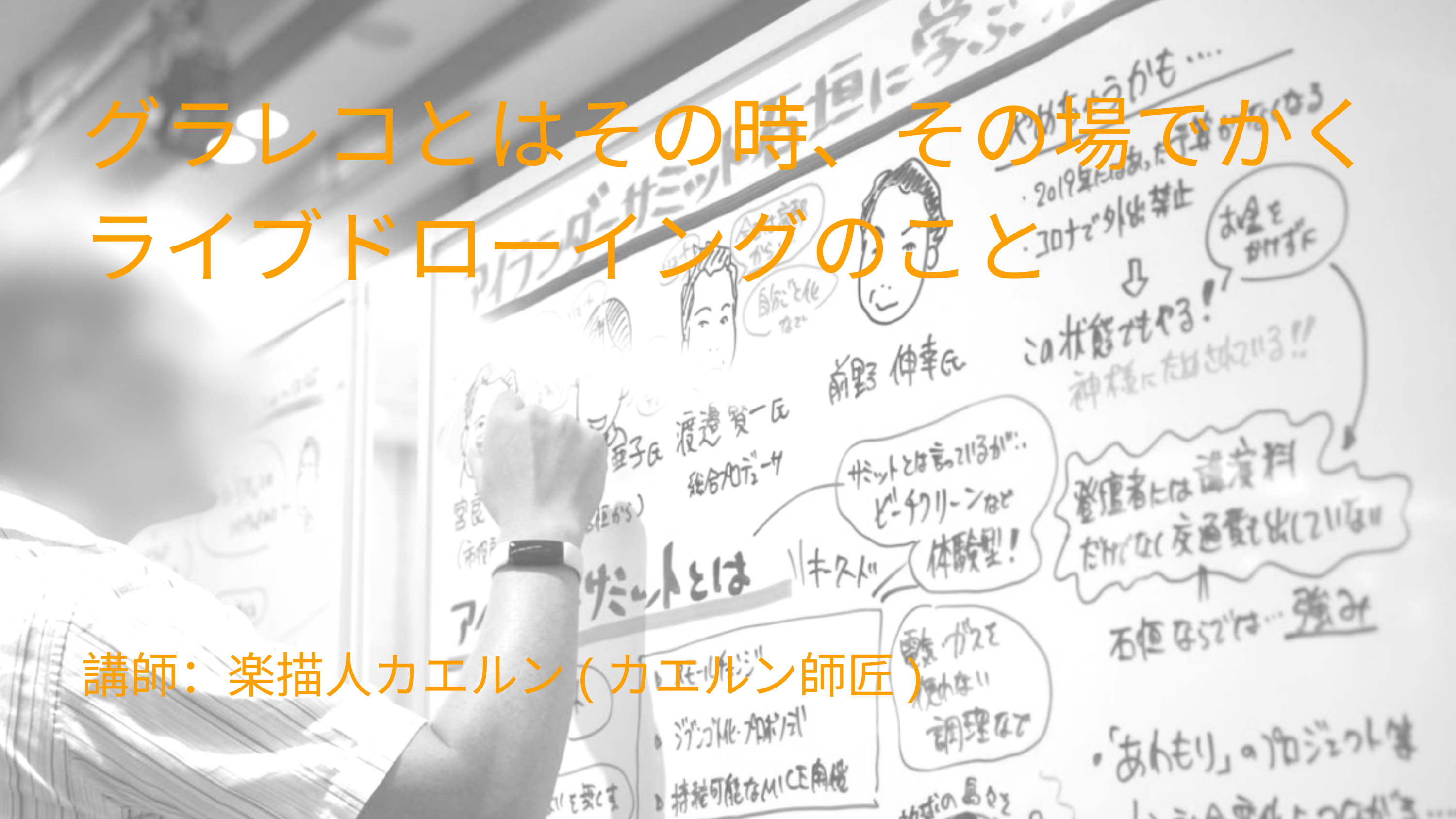

グラレコとはその時、その場でかくライブドローイングのこと
講師：楽描人カエルン(カエルン師匠)